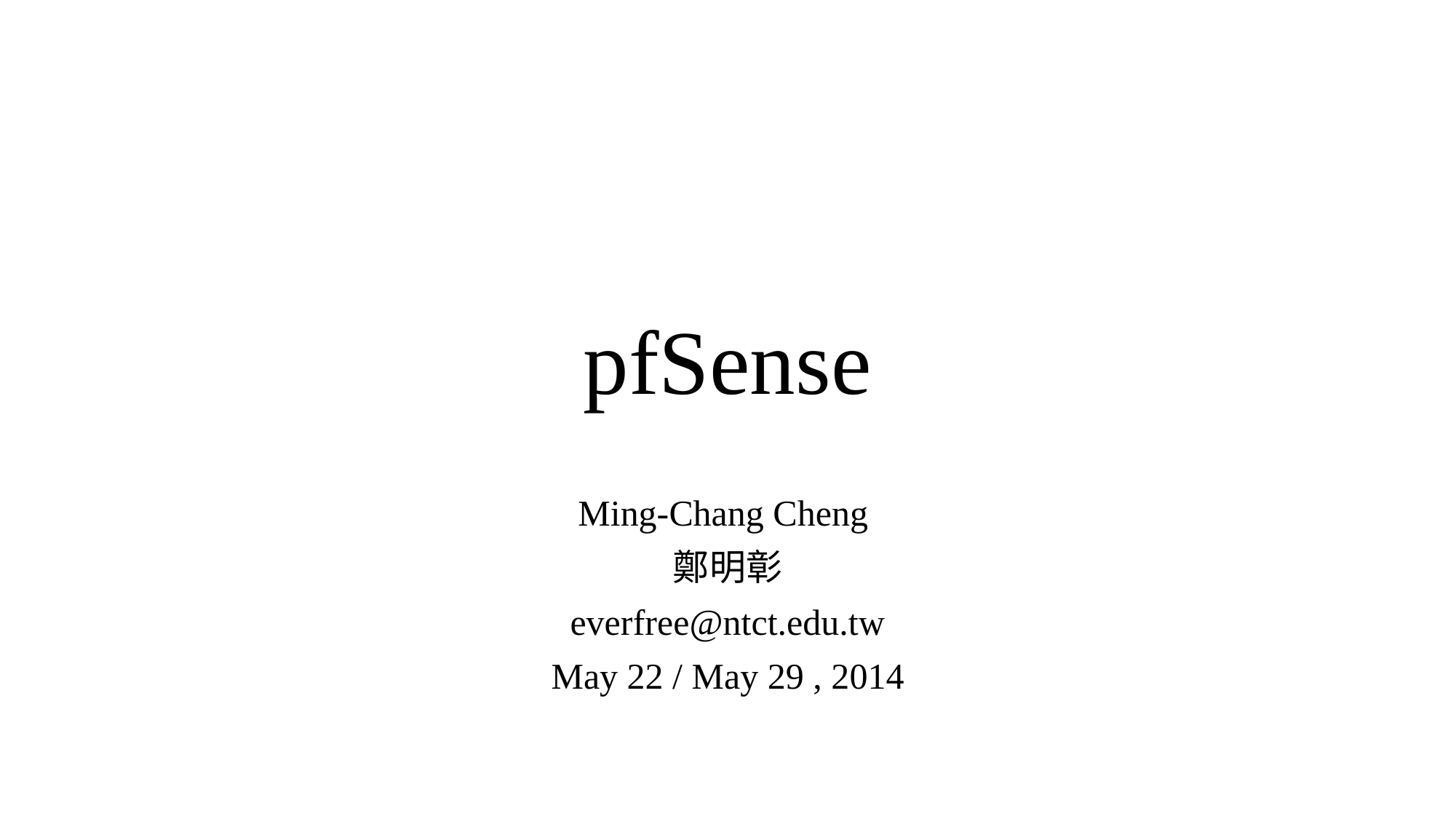

# pfSense

Ming-Chang Cheng
鄭明彰
everfree@ntct.edu.tw
May 22 / May 29 , 2014